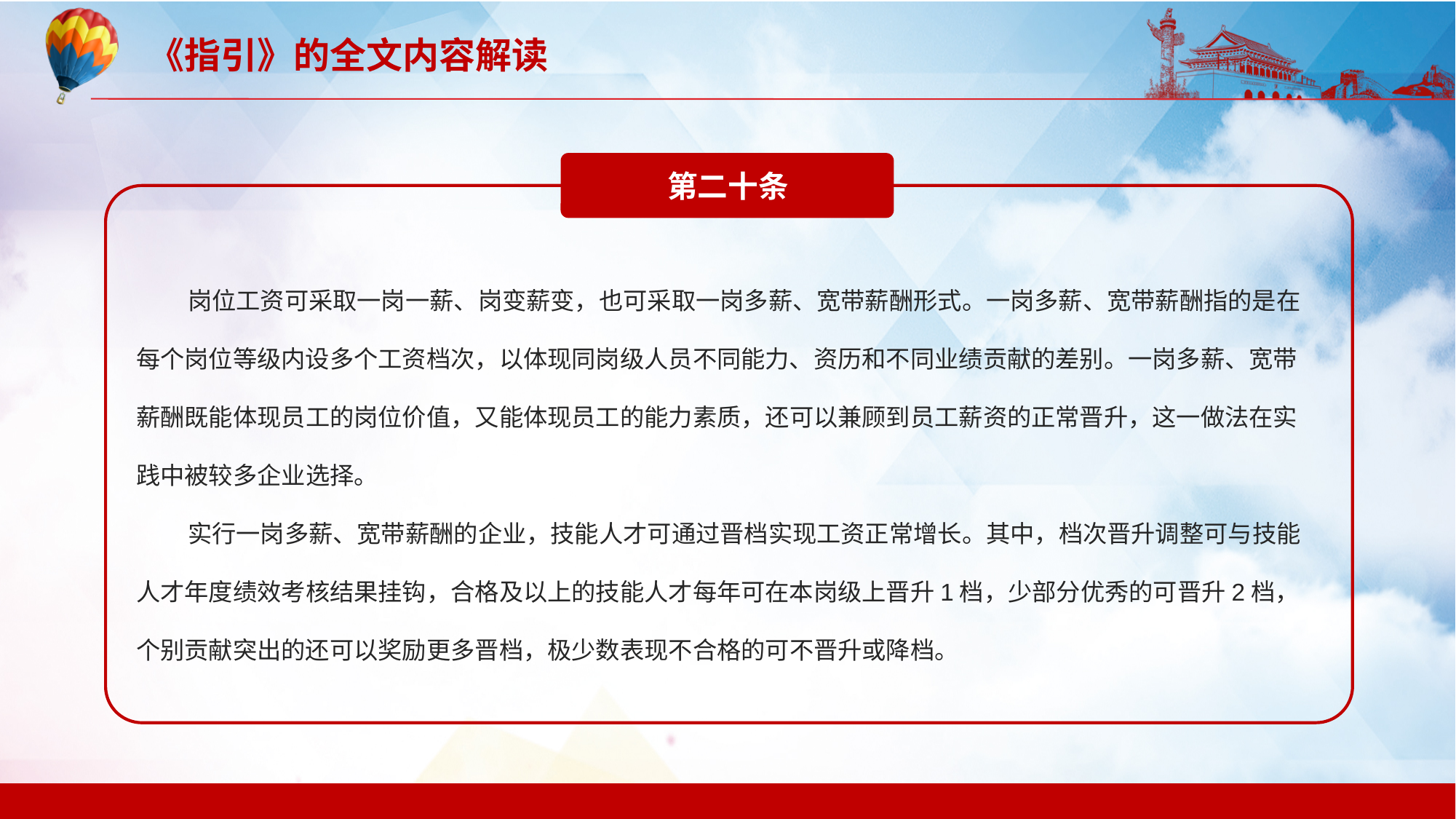

第二十条

岗位工资可采取一岗一薪、岗变薪变，也可采取一岗多薪、宽带薪酬形式。一岗多薪、宽带薪酬指的是在每个岗位等级内设多个工资档次，以体现同岗级人员不同能力、资历和不同业绩贡献的差别。一岗多薪、宽带薪酬既能体现员工的岗位价值，又能体现员工的能力素质，还可以兼顾到员工薪资的正常晋升，这一做法在实践中被较多企业选择。
实行一岗多薪、宽带薪酬的企业，技能人才可通过晋档实现工资正常增长。其中，档次晋升调整可与技能人才年度绩效考核结果挂钩，合格及以上的技能人才每年可在本岗级上晋升1档，少部分优秀的可晋升2档，个别贡献突出的还可以奖励更多晋档，极少数表现不合格的可不晋升或降档。